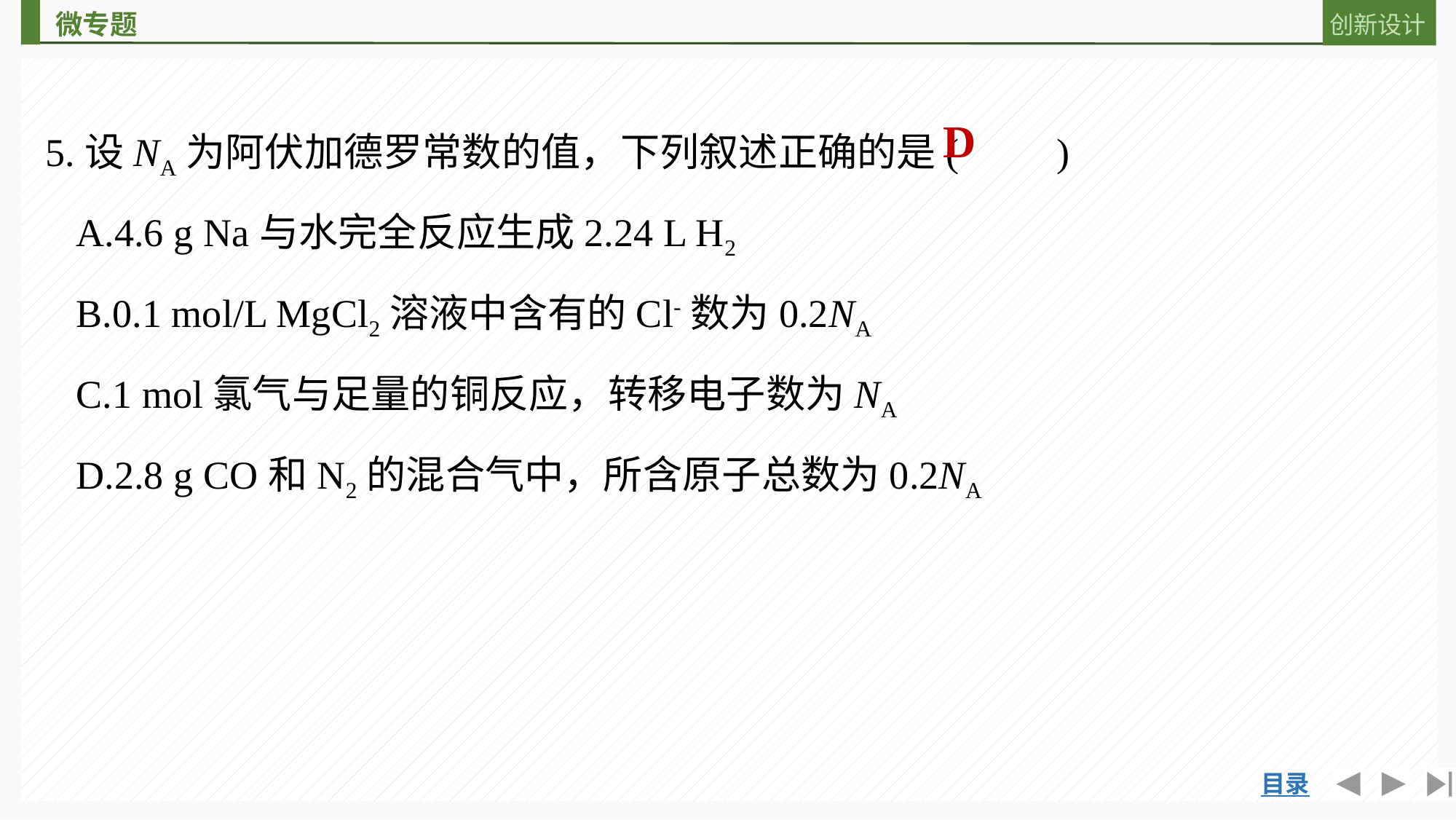

5.设NA为阿伏加德罗常数的值，下列叙述正确的是(　　)
D
A.4.6 g Na与水完全反应生成2.24 L H2
B.0.1 mol/L MgCl2溶液中含有的Cl-数为0.2NA
C.1 mol氯气与足量的铜反应，转移电子数为NA
D.2.8 g CO和N2的混合气中，所含原子总数为0.2NA